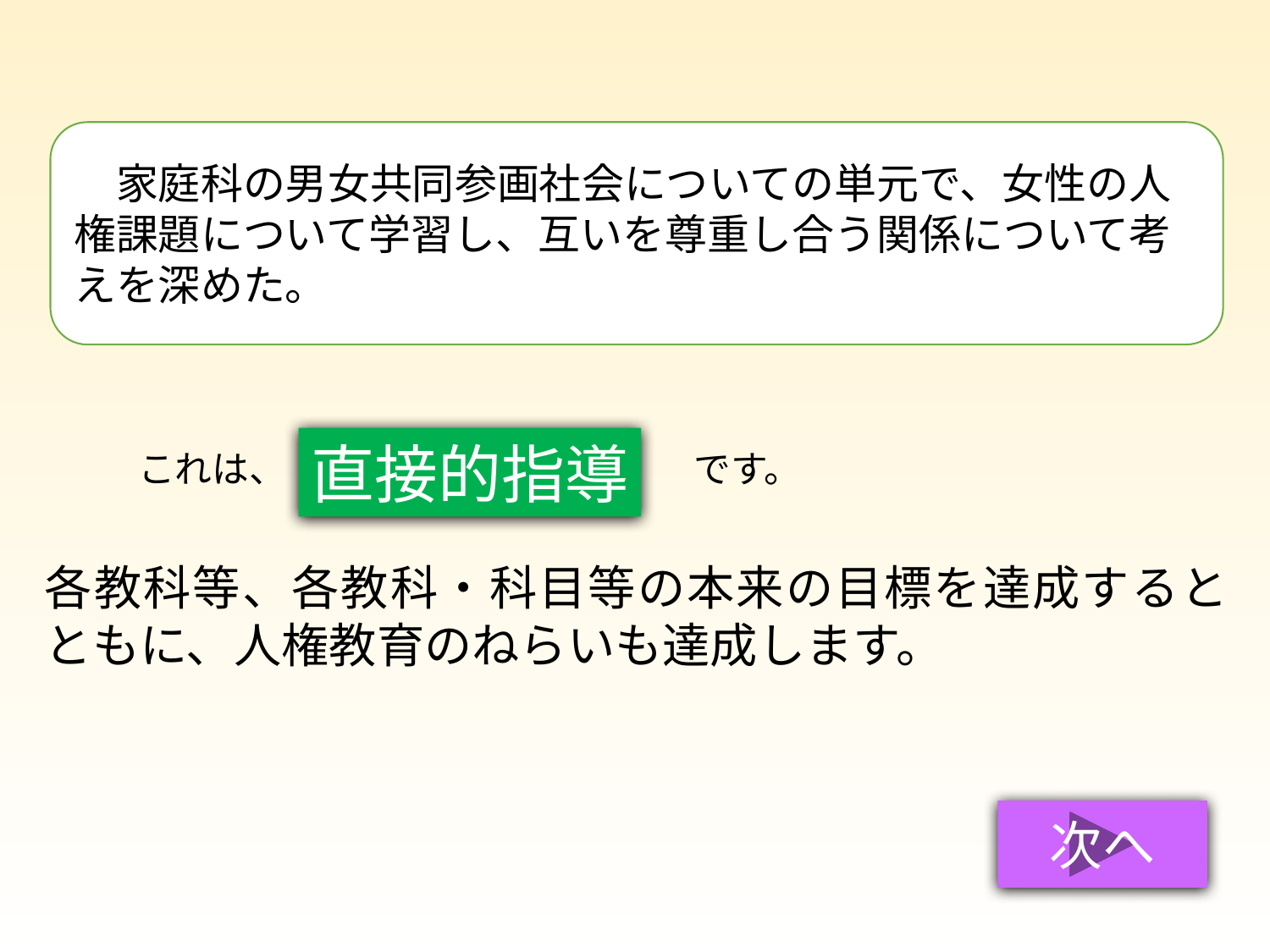

家庭科の男女共同参画社会についての単元で、女性の人権課題について学習し、互いを尊重し合う関係について考えを深めた。
直接的指導
これは、　　　　　　　　　　　です。
各教科等、各教科・科目等の本来の目標を達成するとともに、人権教育のねらいも達成します。
次へ